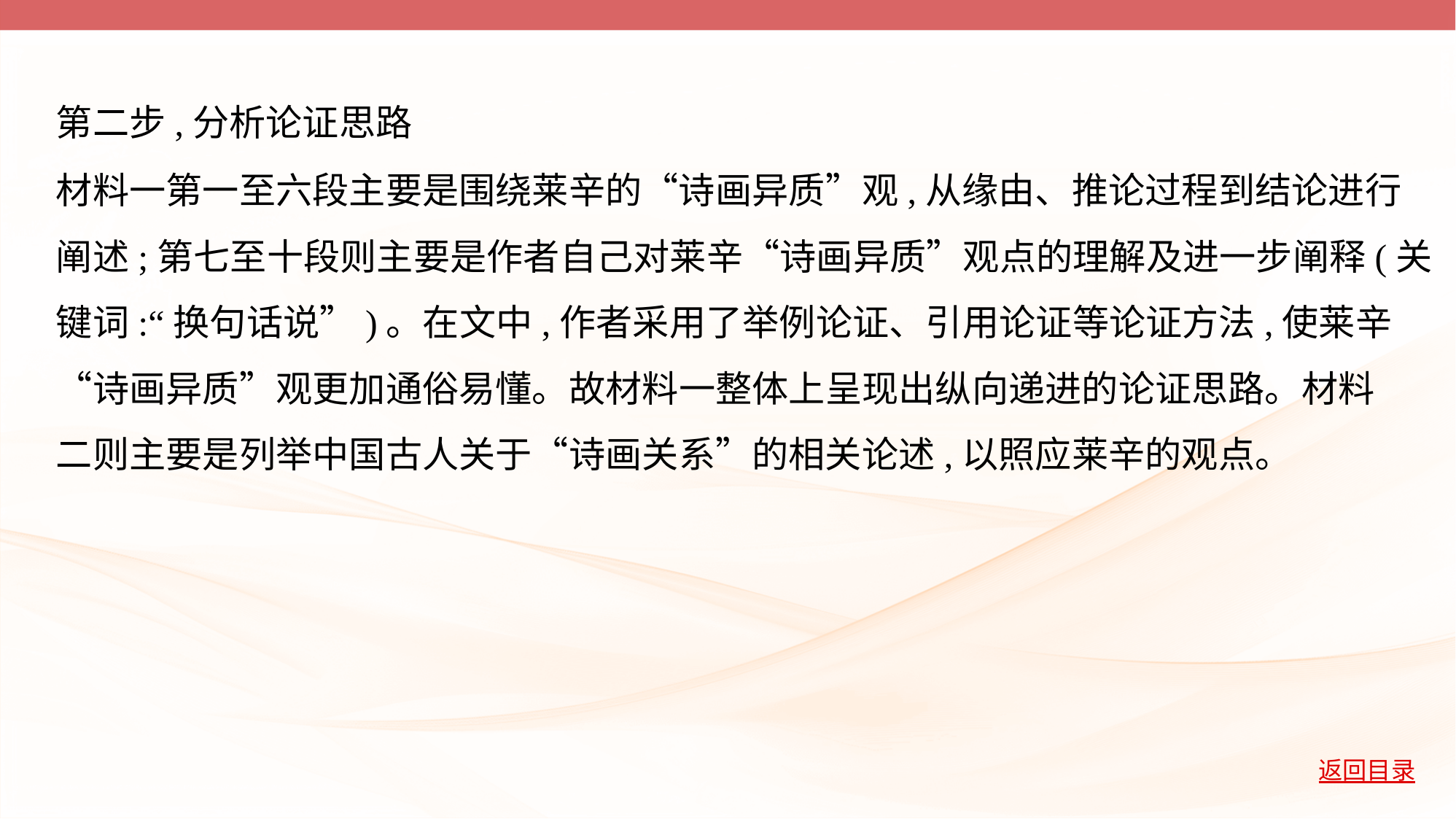

第二步,分析论证思路
材料一第一至六段主要是围绕莱辛的“诗画异质”观,从缘由、推论过程到结论进行
阐述;第七至十段则主要是作者自己对莱辛“诗画异质”观点的理解及进一步阐释(关
键词:“换句话说”)。在文中,作者采用了举例论证、引用论证等论证方法,使莱辛
“诗画异质”观更加通俗易懂。故材料一整体上呈现出纵向递进的论证思路。材料
二则主要是列举中国古人关于“诗画关系”的相关论述,以照应莱辛的观点。